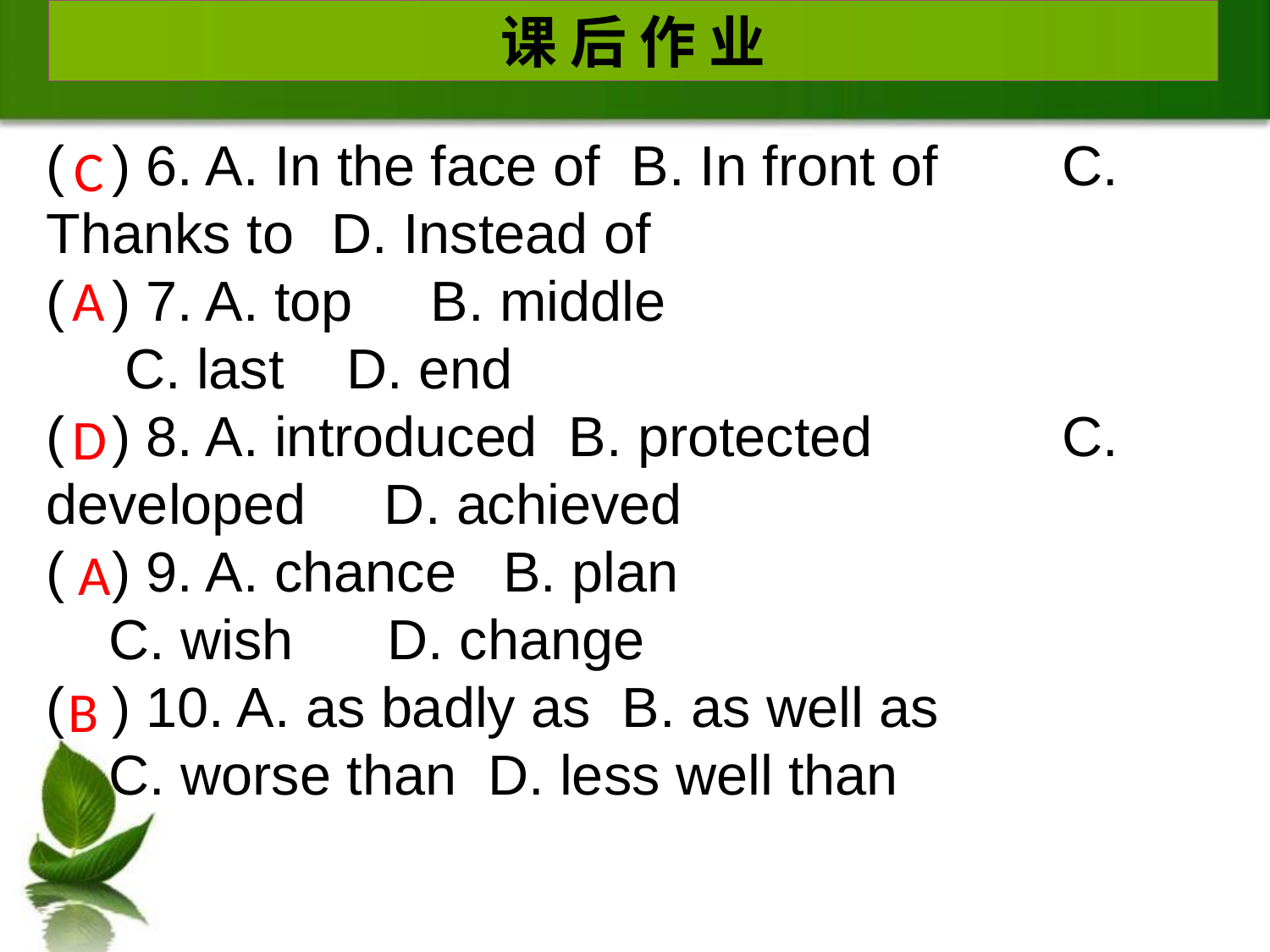

课 后 作 业
(   ) 6. A. In the face of  B. In front of     	C. Thanks to	  D. Instead of
(   ) 7. A. top     B. middle
     C. last    D. end
(   ) 8. A. introduced  B. protected      	C. developed     D. achieved
(   ) 9. A. chance   B. plan
    C. wish      D. change
(   ) 10. A. as badly as  B. as well as
    C. worse than  D. less well than
C
A
D
A
B